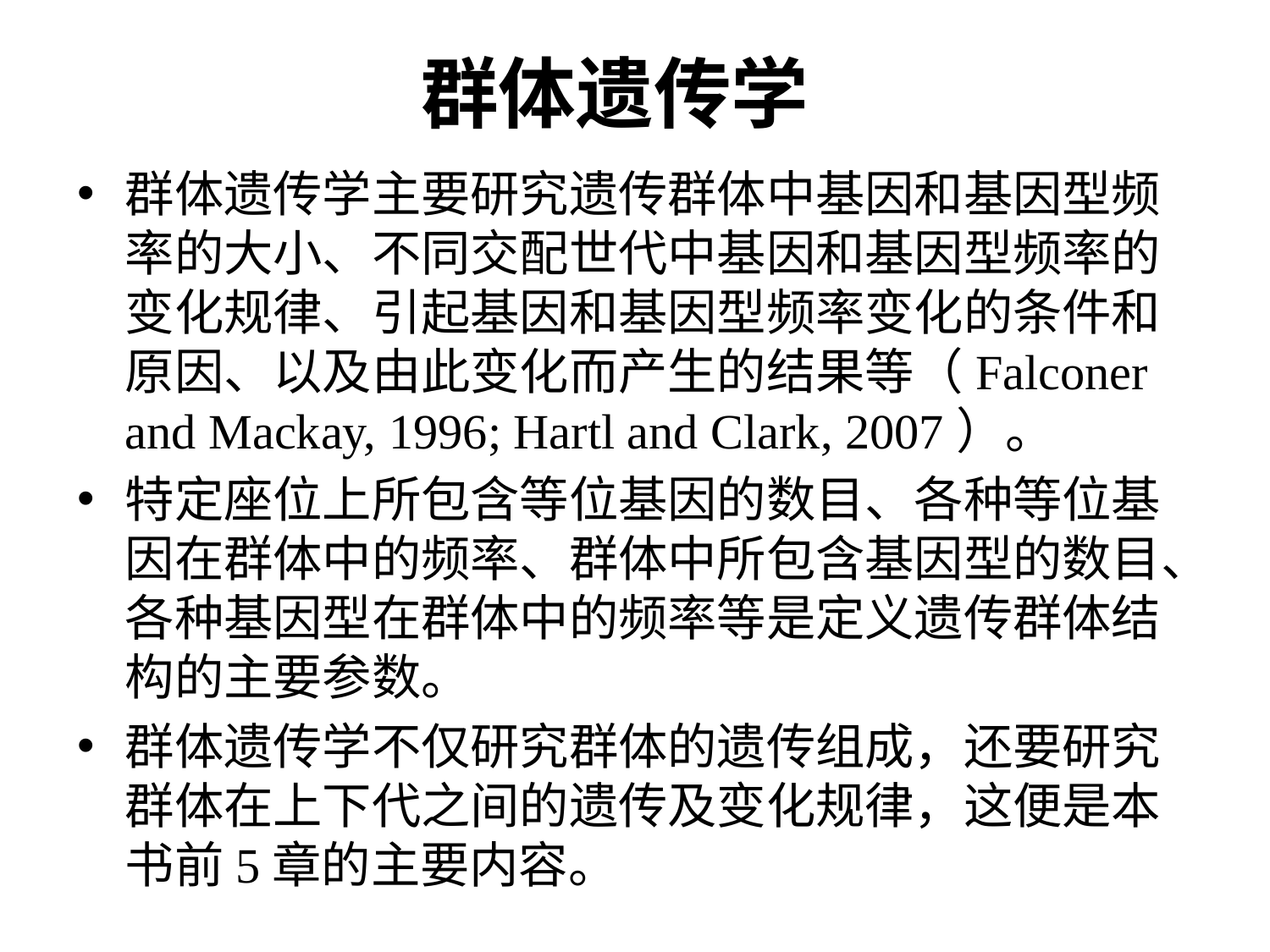

# 群体遗传学
群体遗传学主要研究遗传群体中基因和基因型频率的大小、不同交配世代中基因和基因型频率的变化规律、引起基因和基因型频率变化的条件和原因、以及由此变化而产生的结果等（Falconer and Mackay, 1996; Hartl and Clark, 2007）。
特定座位上所包含等位基因的数目、各种等位基因在群体中的频率、群体中所包含基因型的数目、各种基因型在群体中的频率等是定义遗传群体结构的主要参数。
群体遗传学不仅研究群体的遗传组成，还要研究群体在上下代之间的遗传及变化规律，这便是本书前5章的主要内容。